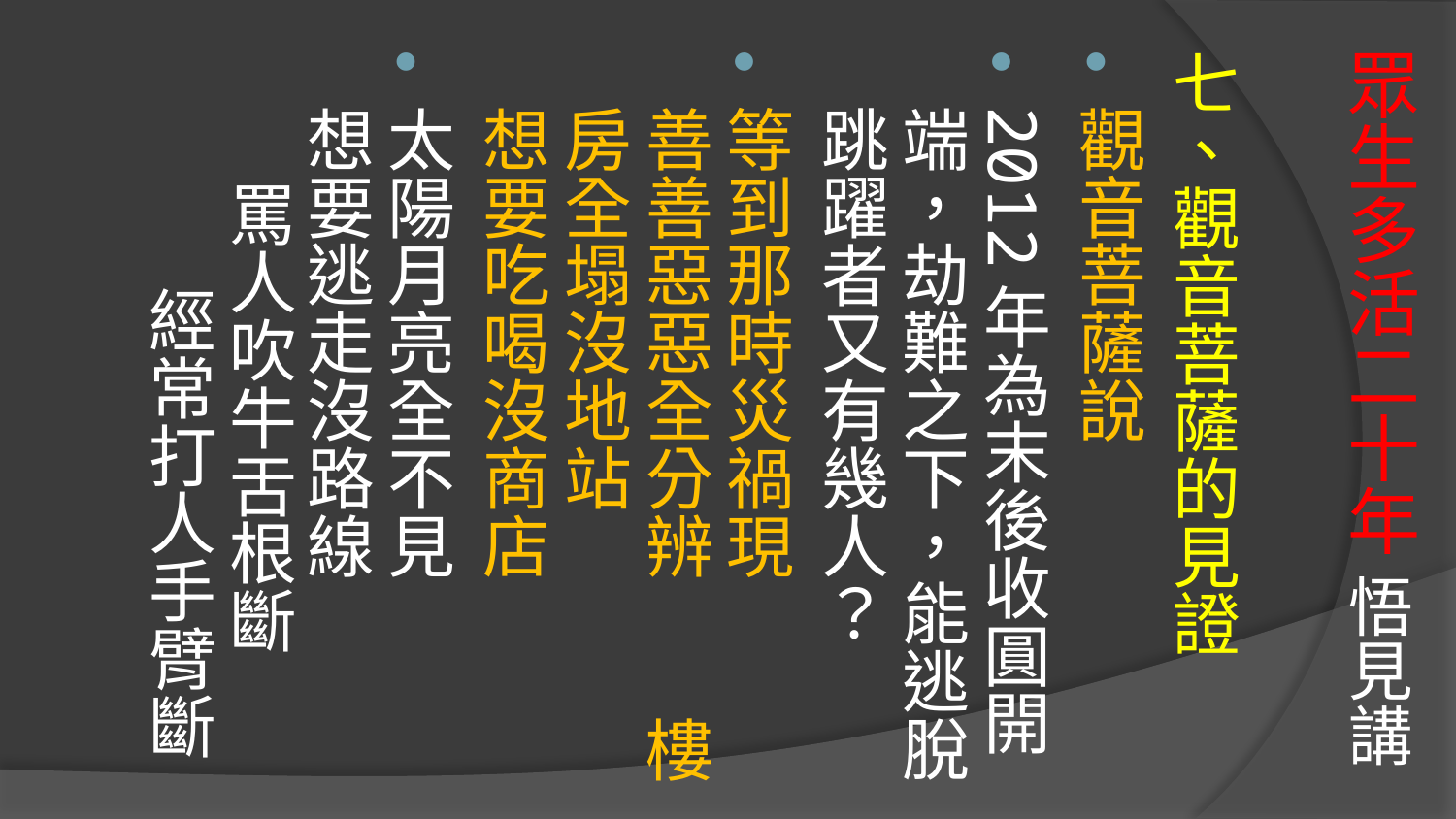

# 眾生多活二十年 悟見講
七、觀音菩薩的見證
觀音菩薩說
2012年為末後收圓開端，劫難之下，能逃脫跳躍者又有幾人？
等到那時災禍現            善善惡惡全分辨         樓房全塌沒地站
想要吃喝沒商店
太陽月亮全不見           想要逃走沒路線                   罵人吹牛舌根斷                     經常打人手臂斷